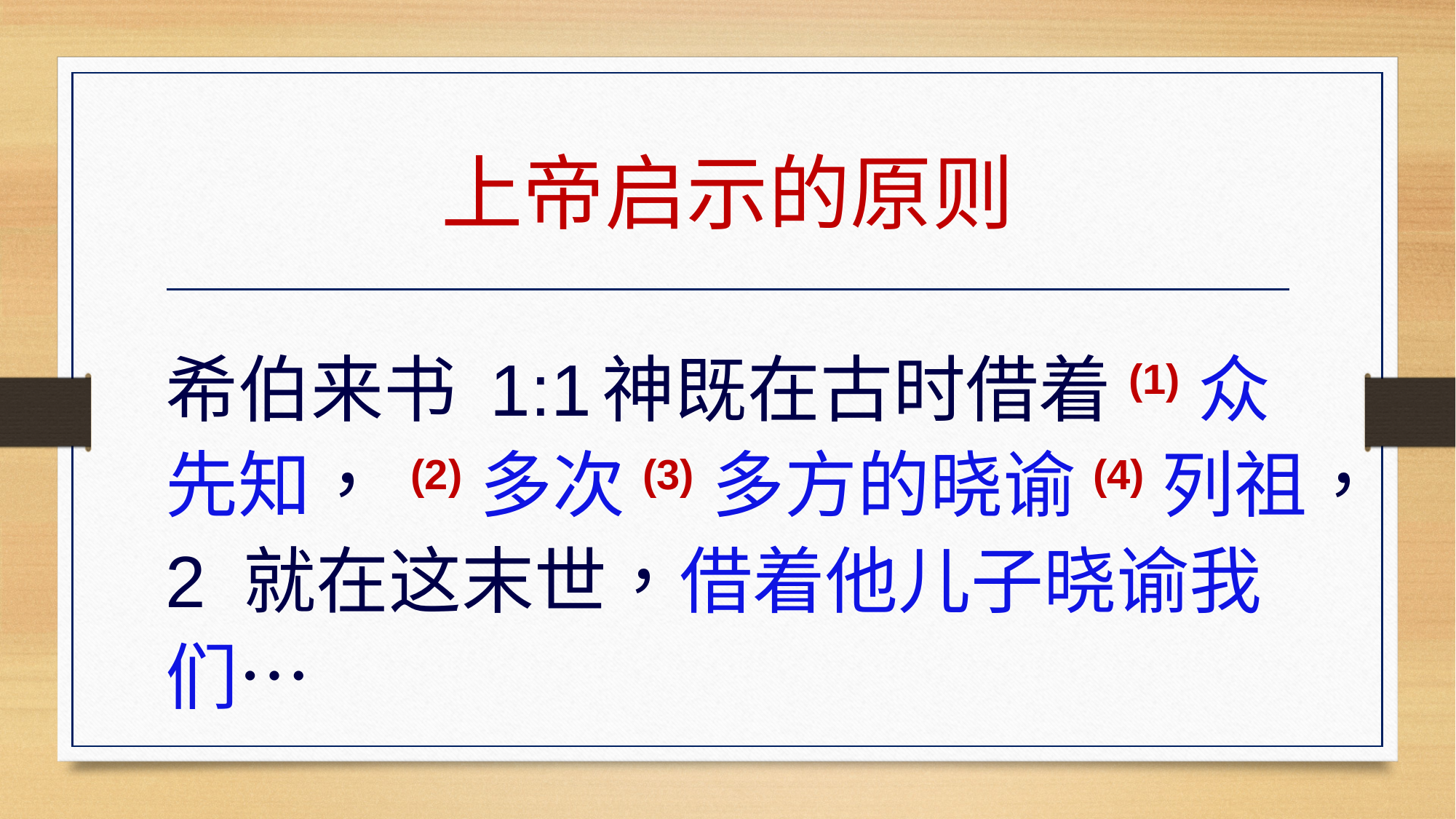

# 上帝启示的原则
希伯来书 1:1	神既在古时借着(1)众先知， (2)多次(3)多方的晓谕(4)列祖，2 就在这末世，借着他儿子晓谕我们…